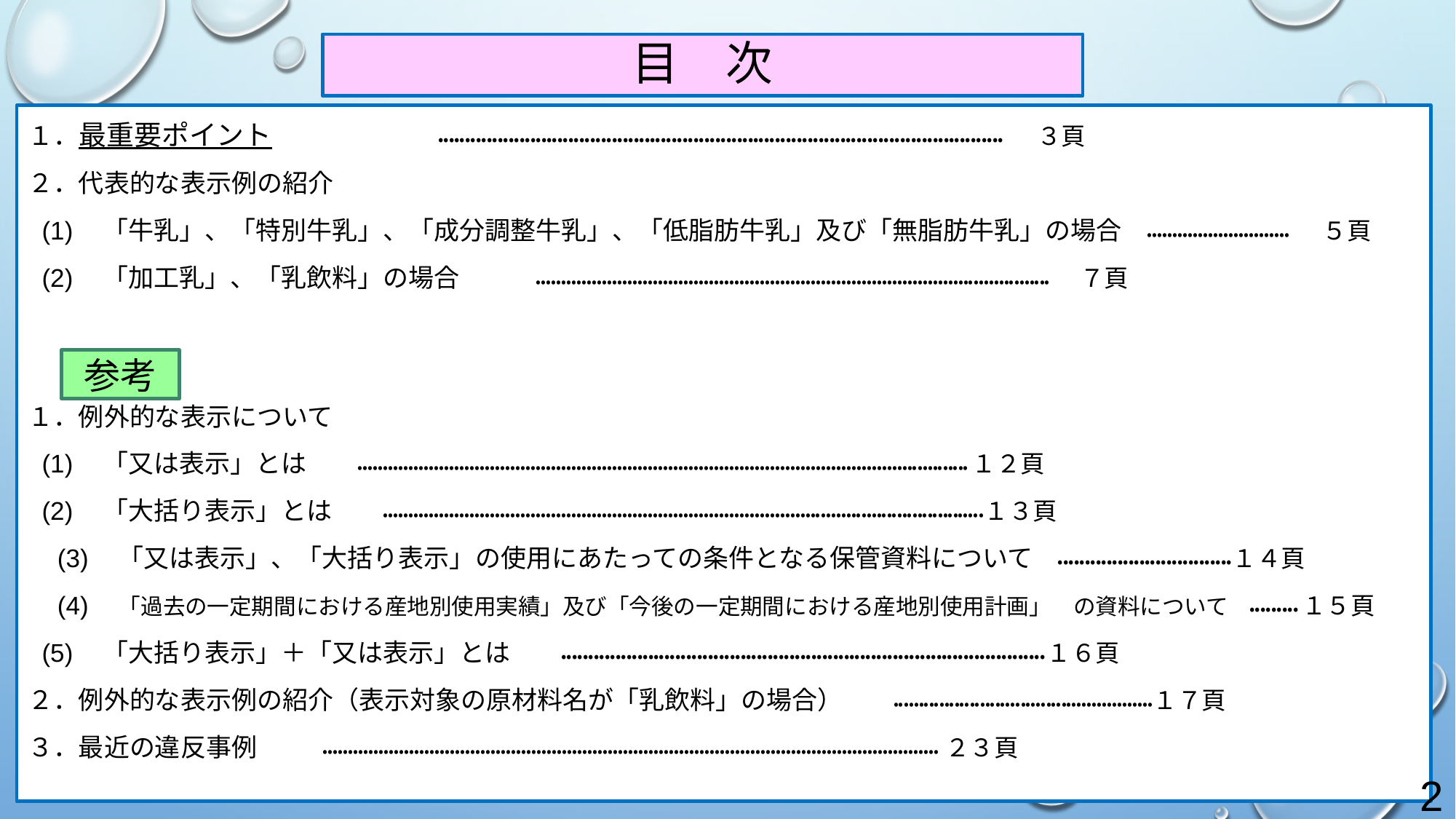

# 目　次
１．最重要ポイント　　　　　　・・・・・・・・・・・・・・・・・・・・・・・・・・・・・・・・・・・・・・・・・・・・・・・・・・・・・・・・・・・・・・・・・・・・・・・・・・・・・・・・・・・・・・・・・・・・・・・・・・・・・・・・　　３頁
２．代表的な表示例の紹介
  (1)　「牛乳」、「特別牛乳」、「成分調整牛乳」、「低脂肪牛乳」及び「無脂肪牛乳」の場合　・・・・・・・・・・・・・・・・・・・・・・・・・・・・ 　　５頁
  (2)　「加工乳」、「乳飲料」の場合　　　・・・・・・・・・・・・・・・・・・・・・・・・・・・・・・・・・・・・・・・・・・・・・・・・・・・・・・・・・・・・・・・・・・・・・・・・・・・・・・・・・・・・・・・・・・・・・・・・・・・・・　　７頁

１．例外的な表示について
  (1)　「又は表示」とは　　・・・・・・・・・・・・・・・・・・・・・・・・・・・・・・・・・・・・・・・・・・・・・・・・・・・・・・・・・・・・・・・・・・・・・・・・・・・・・・・・・・・・・・・・・・・・・・・・・・・・・・・・・・・・・・・・・・・・・・・・ １２頁
  (2)　「大括り表示」とは　　・・・・・・・・・・・・・・・・・・・・・・・・・・・・・・・・・・・・・・・・・・・・・・・・・・・・・・・・・・・・・・・・・・・・・・・・・・・・・・・・・・・・・・・・・・・・・・・・・・・・・・・・・・・・・・・・・・・・・・１３頁
　(3)　「又は表示」、「大括り表示」の使用にあたっての条件となる保管資料について　・・・・・・・・・・・・・・・・・・・・・・・・・・・・・・・・１４頁
　(4)　「過去の一定期間における産地別使用実績」及び「今後の一定期間における産地別使用計画」　の資料について　・・・・・・・・・ １５頁
  (5)　「大括り表示」＋「又は表示」とは　　・・・・・・・・・・・・・・・・・・・・・・・・・・・・・・・・・・・・・・・・・・・・・・・・・・・・・・・・・・・・・・・・・・・・・・・・・・・・・・・・・・・・・・・・・１６頁
２．例外的な表示例の紹介（表示対象の原材料名が「乳飲料」の場合）　　・・・・・・・・・・・・・・・・・・・・・・・・・・・・・・・・・・・・・・・・・・・・・・・・・・・１７頁
３．最近の違反事例　　　・・・・・・・・・・・・・・・・・・・・・・・・・・・・・・・・・・・・・・・・・・・・・・・・・・・・・・・・・・・・・・・・・・・・・・・・・・・・・・・・・・・・・・・・・・・・・・・・・・・・・・・・・・・・・・・・・・・・・・・・・  ２３頁
参考
2